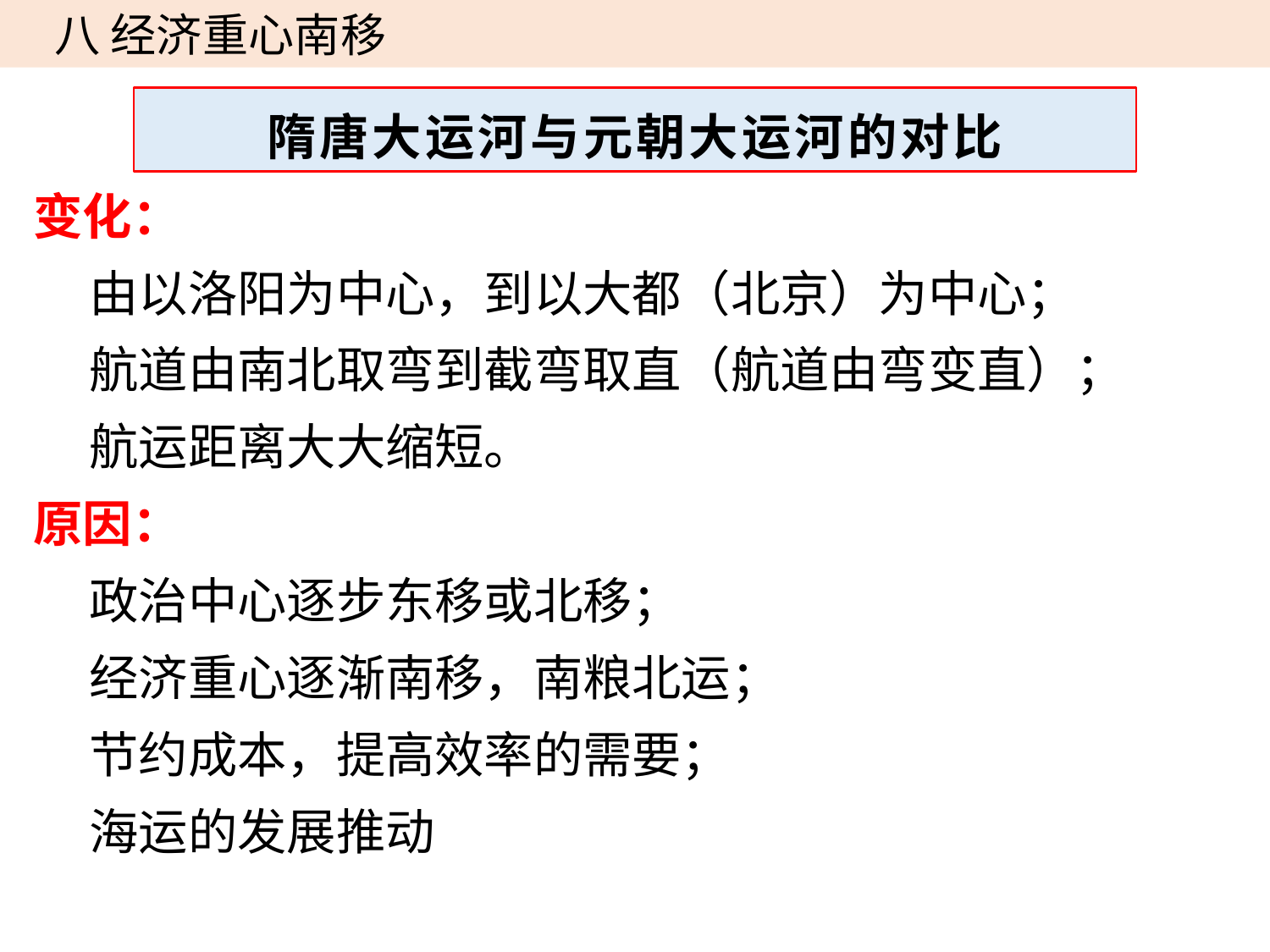

八 经济重心南移
隋唐大运河与元朝大运河的对比
变化：
    由以洛阳为中心，到以大都（北京）为中心；
    航道由南北取弯到截弯取直（航道由弯变直）；
    航运距离大大缩短。
原因：
    政治中心逐步东移或北移；
    经济重心逐渐南移，南粮北运；
    节约成本，提高效率的需要；
    海运的发展推动